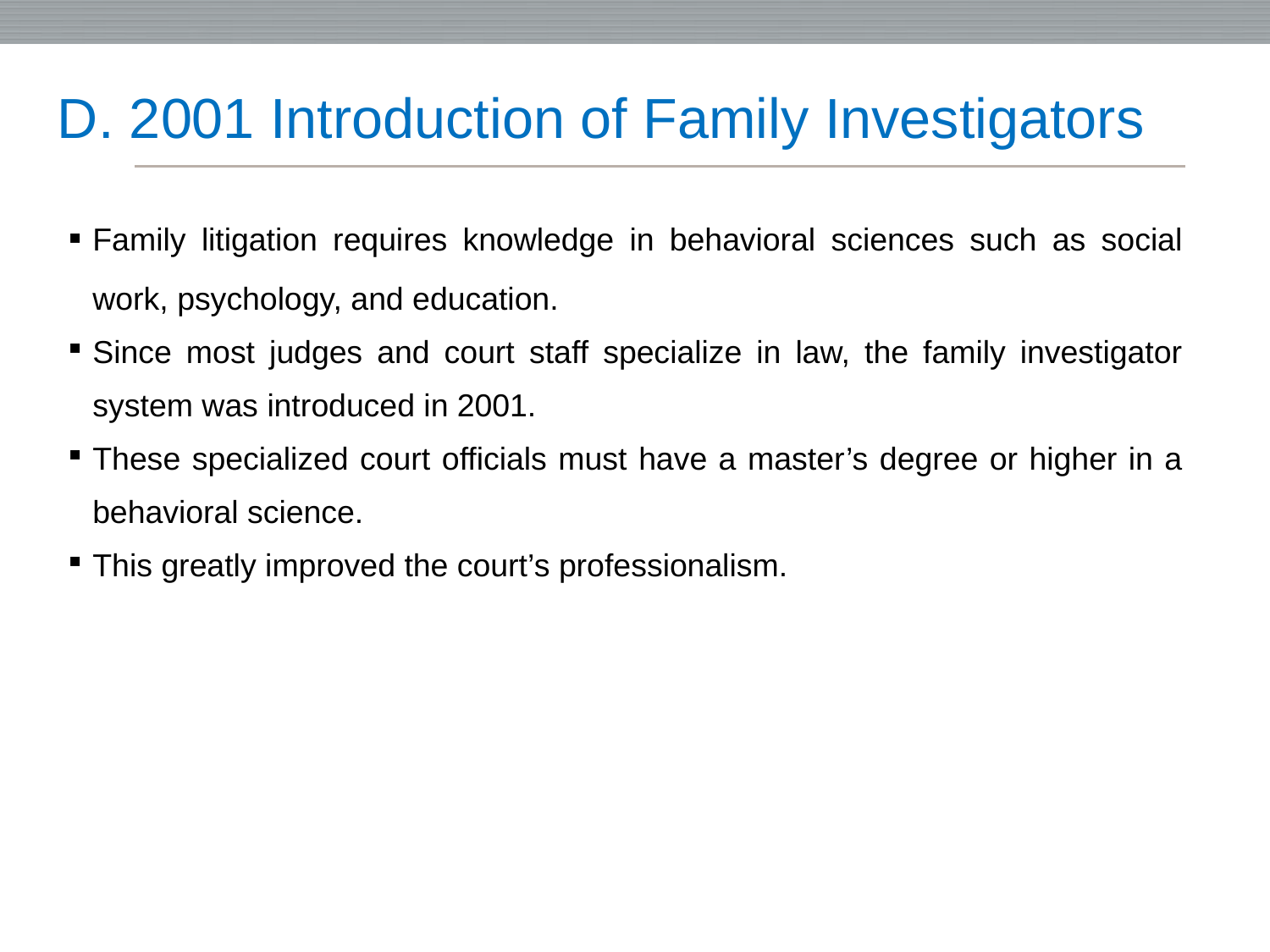

특례법 입법 경위와 목적
﻿D. 2001 Introduction of Family Investigators
| ﻿Family litigation requires knowledge in behavioral sciences such as social work, psychology, and education. Since most judges and court staff specialize in law, the family investigator system was introduced in 2001. These specialized court officials must have a master’s degree or higher in a behavioral science. This greatly improved the court’s professionalism. |
| --- |